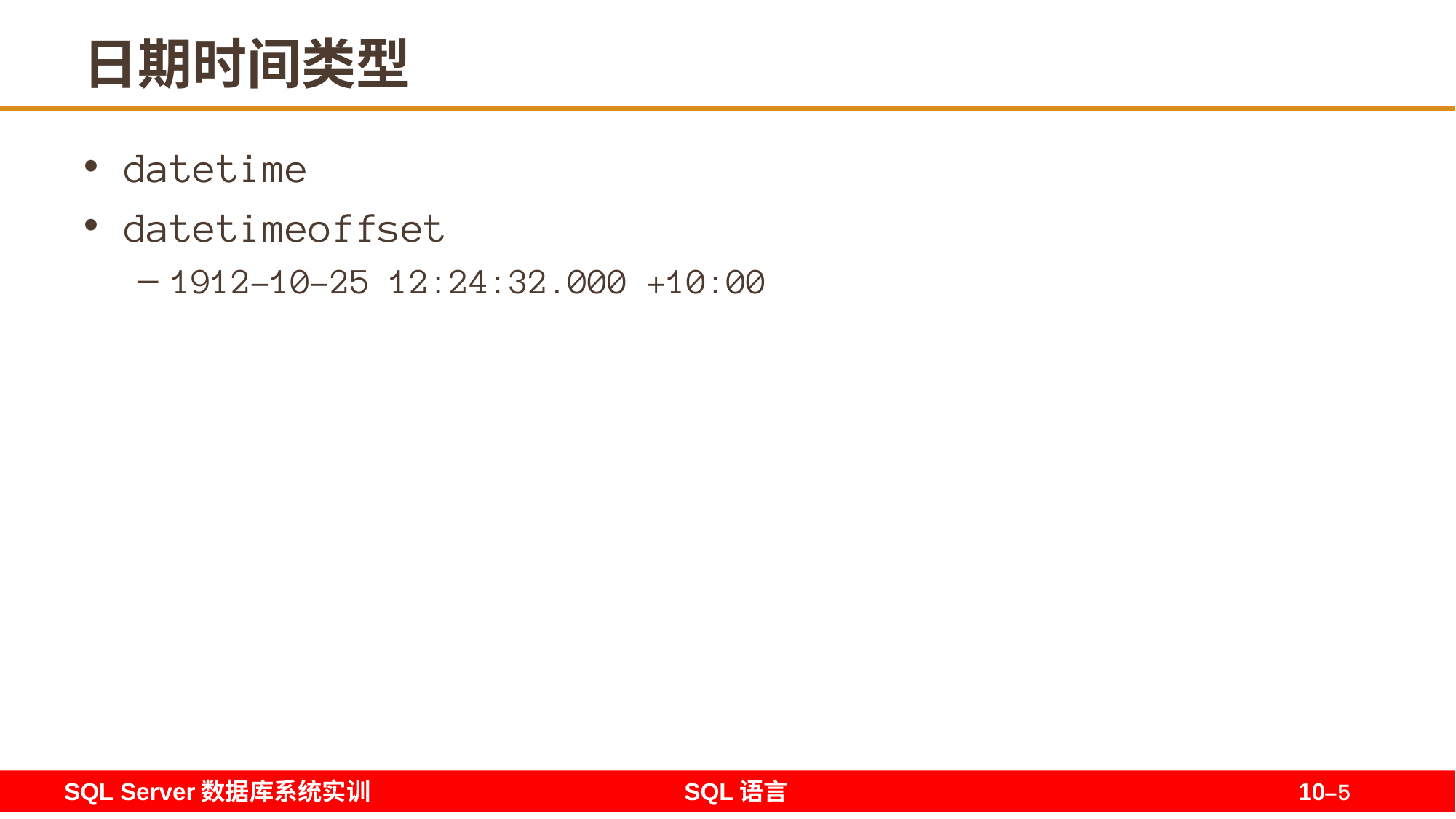

# 日期时间类型
datetime
datetimeoffset
1912-10-25 12:24:32.000 +10:00